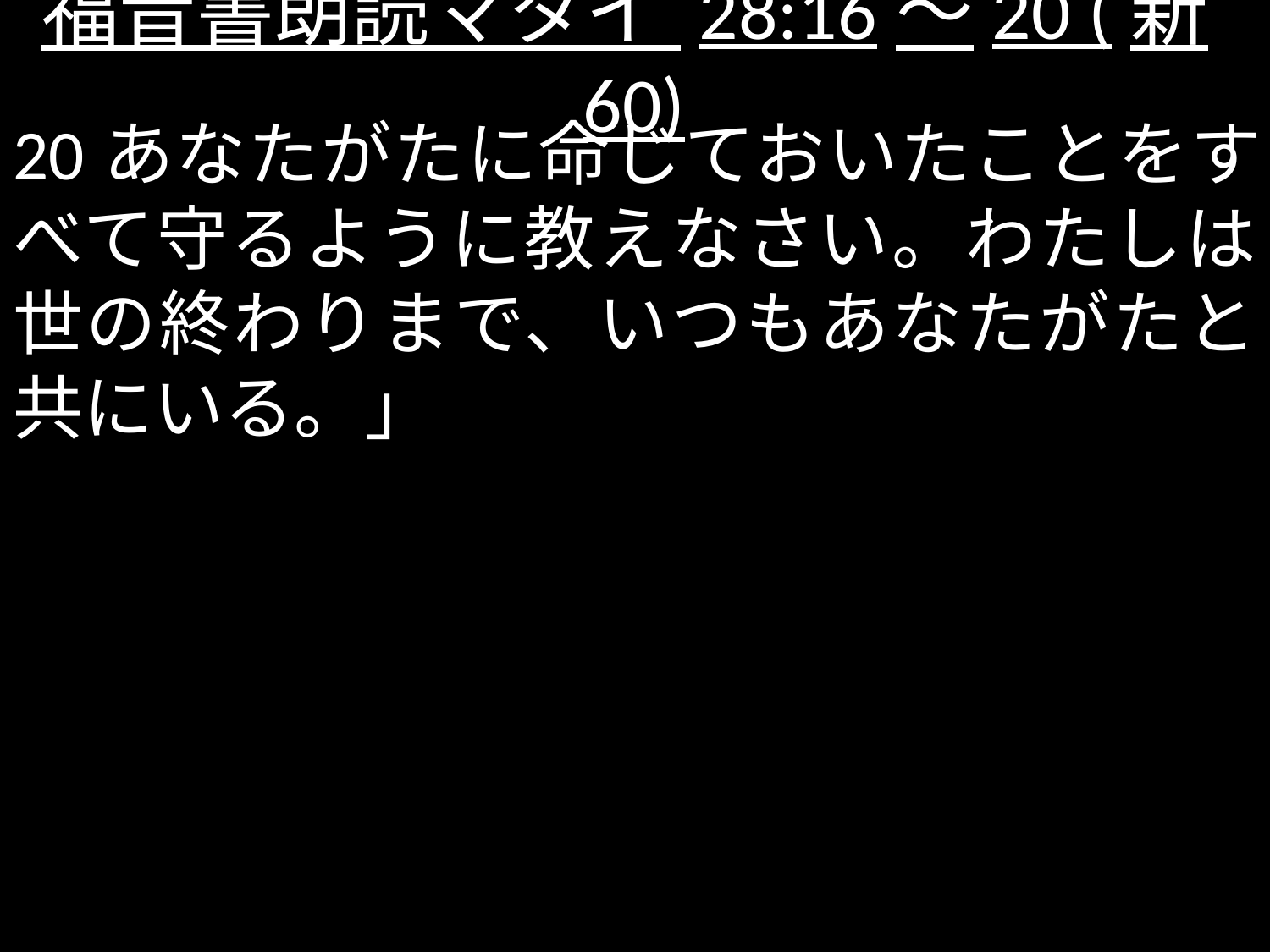

# 福音書朗読マタイ 28:16～20 (新60)
20あなたがたに命じておいたことをすべて守るように教えなさい。わたしは世の終わりまで、いつもあなたがたと共にいる。」